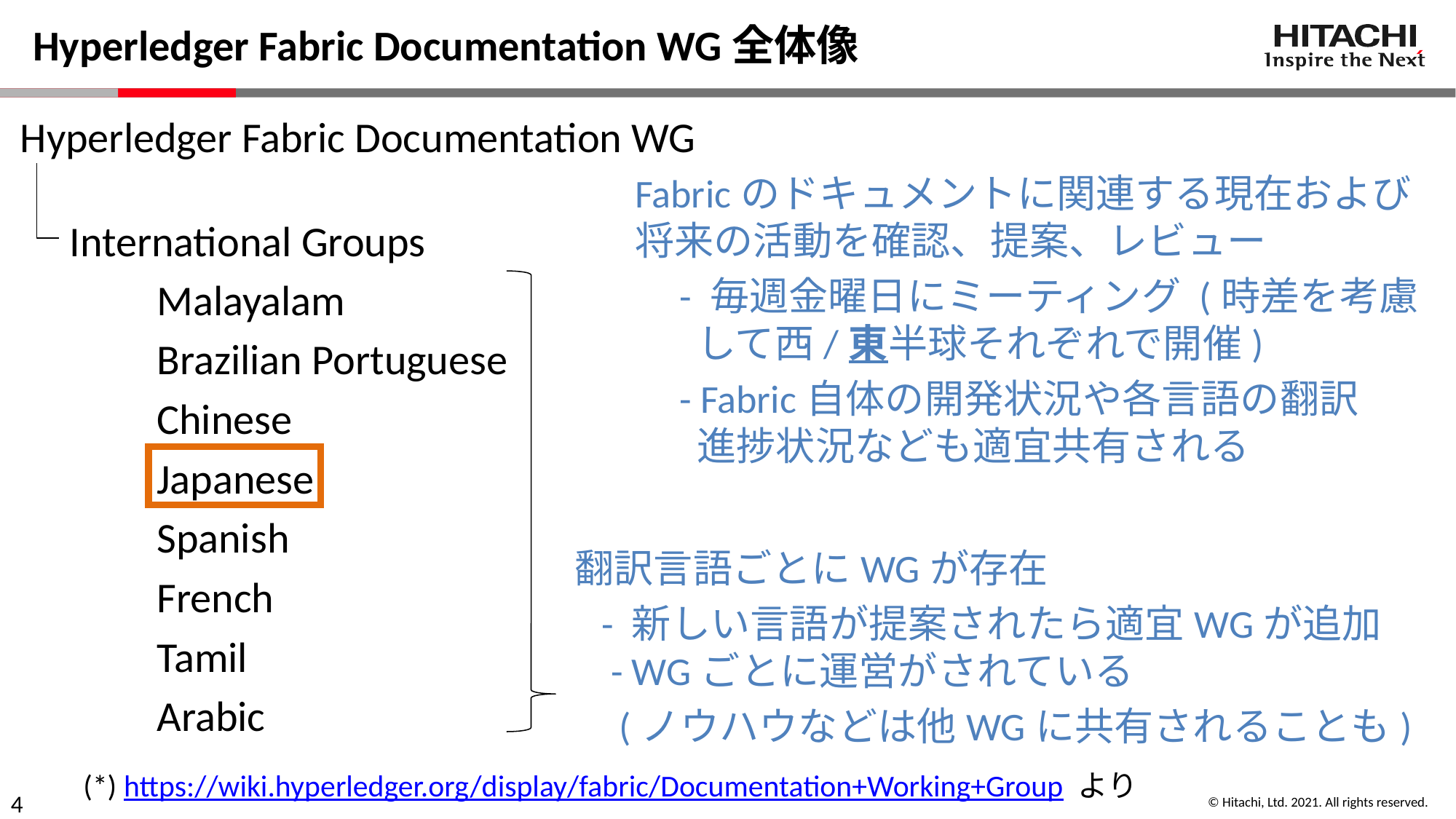

# Hyperledger Fabric Documentation WG全体像
Hyperledger Fabric Documentation WG
Fabricのドキュメントに関連する現在および
将来の活動を確認、提案、レビュー
     - 毎週金曜日にミーティング (時差を考慮
       して西/東半球それぞれで開催)
     - Fabric自体の開発状況や各言語の翻訳
       進捗状況なども適宜共有される
International Groups
Malayalam

Brazilian Portuguese
Chinese
Japanese

Spanish
翻訳言語ごとにWGが存在
   - 新しい言語が提案されたら適宜WGが追加
   - WGごとに運営がされている
     (ノウハウなどは他WGに共有されることも)
French
Tamil
Arabic
(*) https://wiki.hyperledger.org/display/fabric/Documentation+Working+Group より